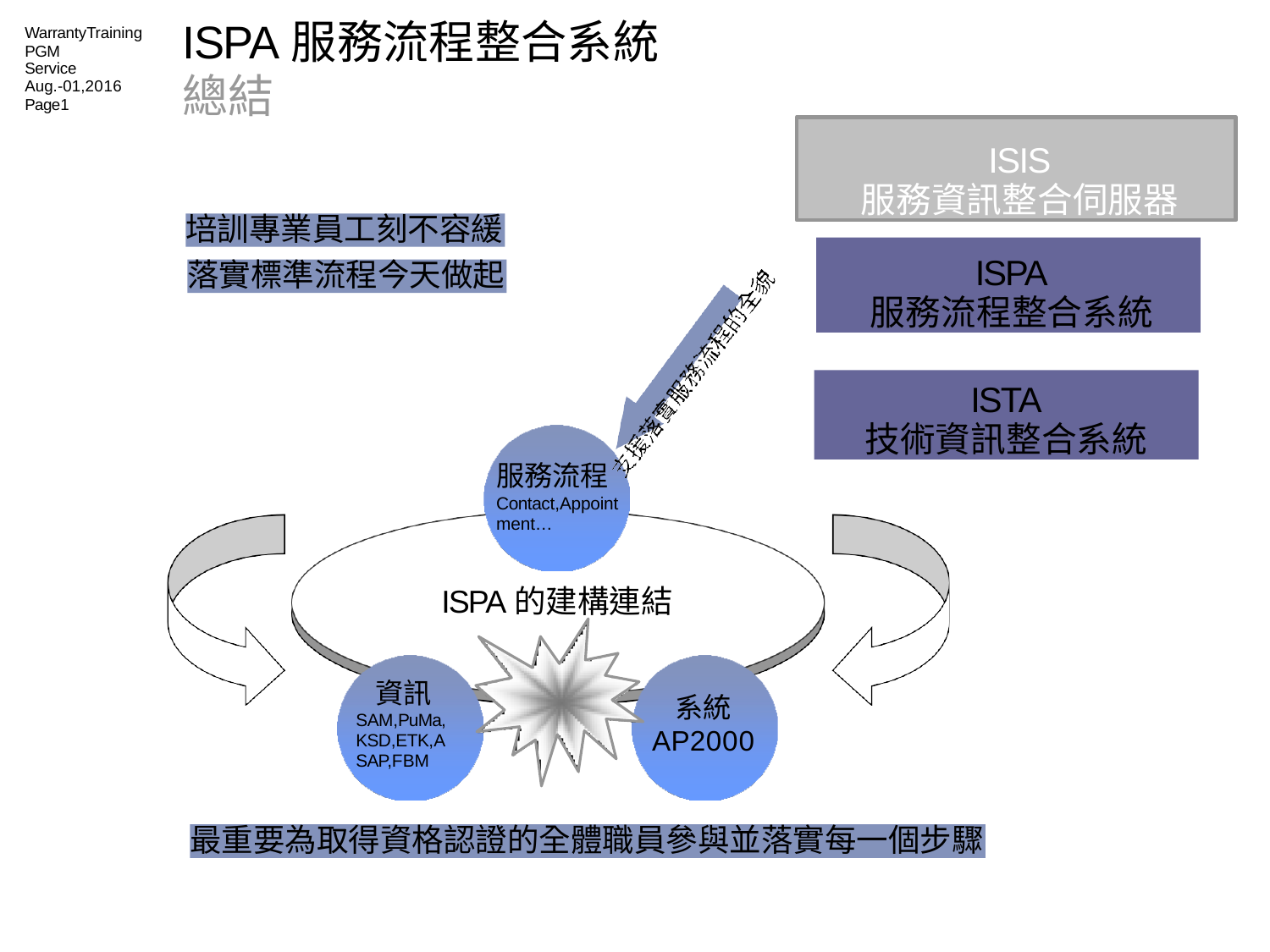

# ISPA服務流程整合系統
總結
WarrantyTrainingPGM
Service
Aug.-01,2016
Page1

ISIS
服務資訊整合伺服器
培訓專業員工刻不容緩
ISPA
服務流程整合系統
落實標準流程今天做起

ISTA
技術資訊整合系統

服務流程
Contact,Appointment…

ISPA的建構連結

資訊
SAM,PuMa,KSD,ETK,ASAP,FBM
系統
AP2000
最重要為取得資格認證的全體職員參與並落實每一個步驟